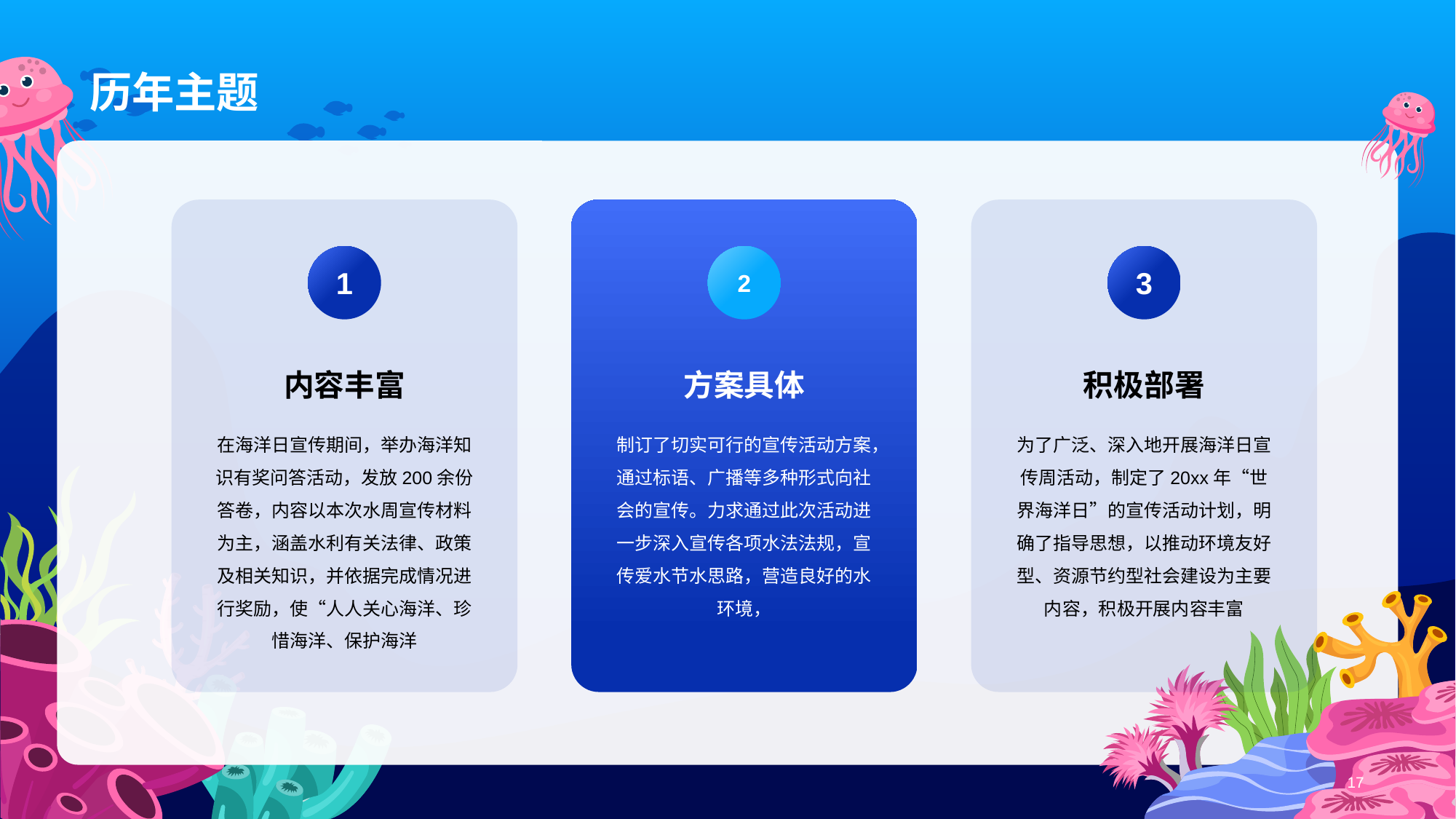

# 历年主题

1
内容丰富
在海洋日宣传期间，举办海洋知识有奖问答活动，发放200余份答卷，内容以本次水周宣传材料为主，涵盖水利有关法律、政策及相关知识，并依据完成情况进行奖励，使“人人关心海洋、珍惜海洋、保护海洋

2
方案具体
制订了切实可行的宣传活动方案，通过标语、广播等多种形式向社会的宣传。力求通过此次活动进一步深入宣传各项水法法规，宣传爱水节水思路，营造良好的水环境，

3
积极部署
为了广泛、深入地开展海洋日宣传周活动，制定了20xx年“世界海洋日”的宣传活动计划，明确了指导思想，以推动环境友好型、资源节约型社会建设为主要内容，积极开展内容丰富
17